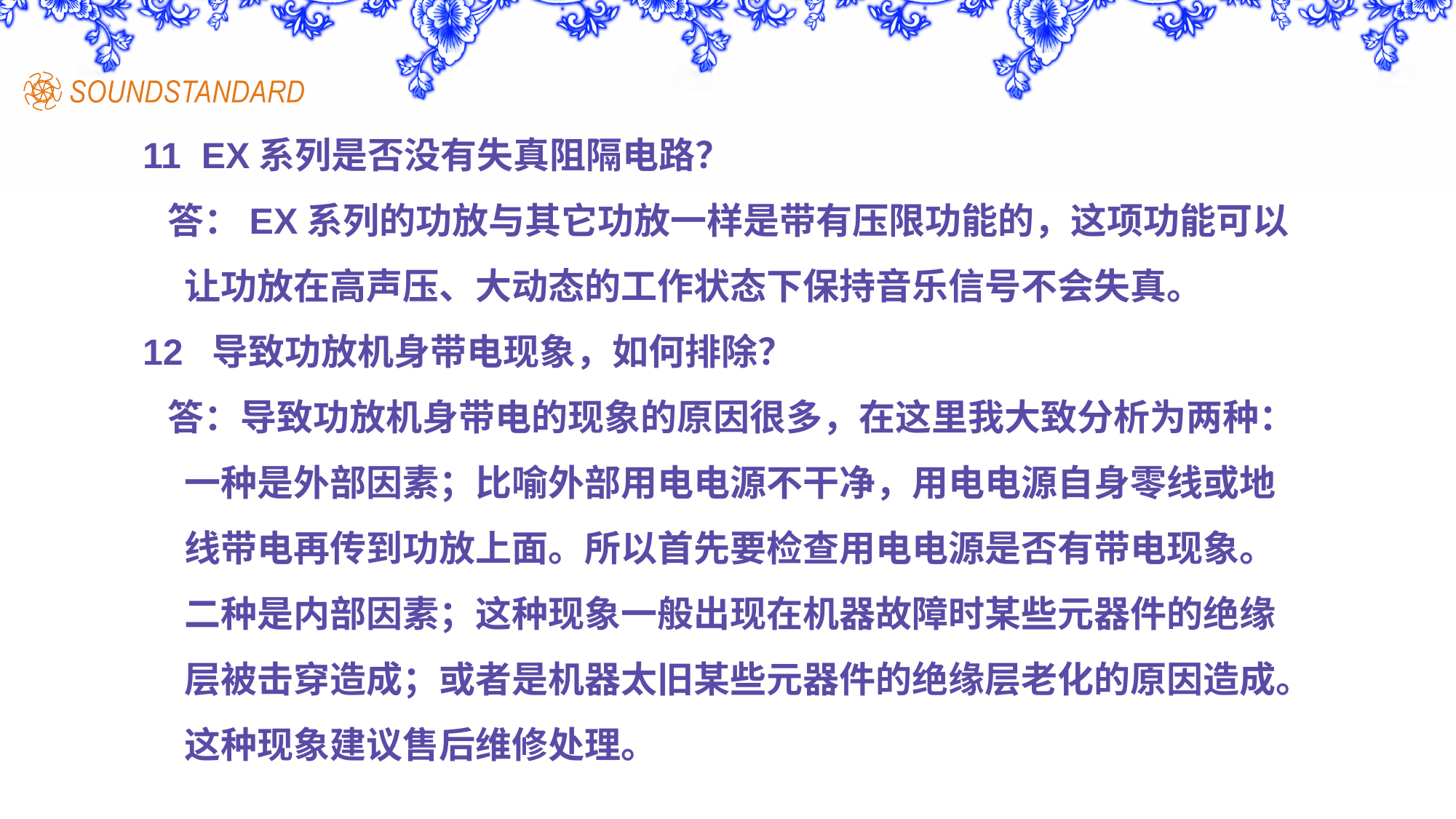

11  EX系列是否没有失真阻隔电路？
  答：EX系列的功放与其它功放一样是带有压限功能的，这项功能可以
    让功放在高声压、大动态的工作状态下保持音乐信号不会失真。
12  导致功放机身带电现象，如何排除？
  答：导致功放机身带电的现象的原因很多，在这里我大致分析为两种：
    一种是外部因素；比喻外部用电电源不干净，用电电源自身零线或地
    线带电再传到功放上面。所以首先要检查用电电源是否有带电现象。
    二种是内部因素；这种现象一般出现在机器故障时某些元器件的绝缘
    层被击穿造成；或者是机器太旧某些元器件的绝缘层老化的原因造成。
    这种现象建议售后维修处理。